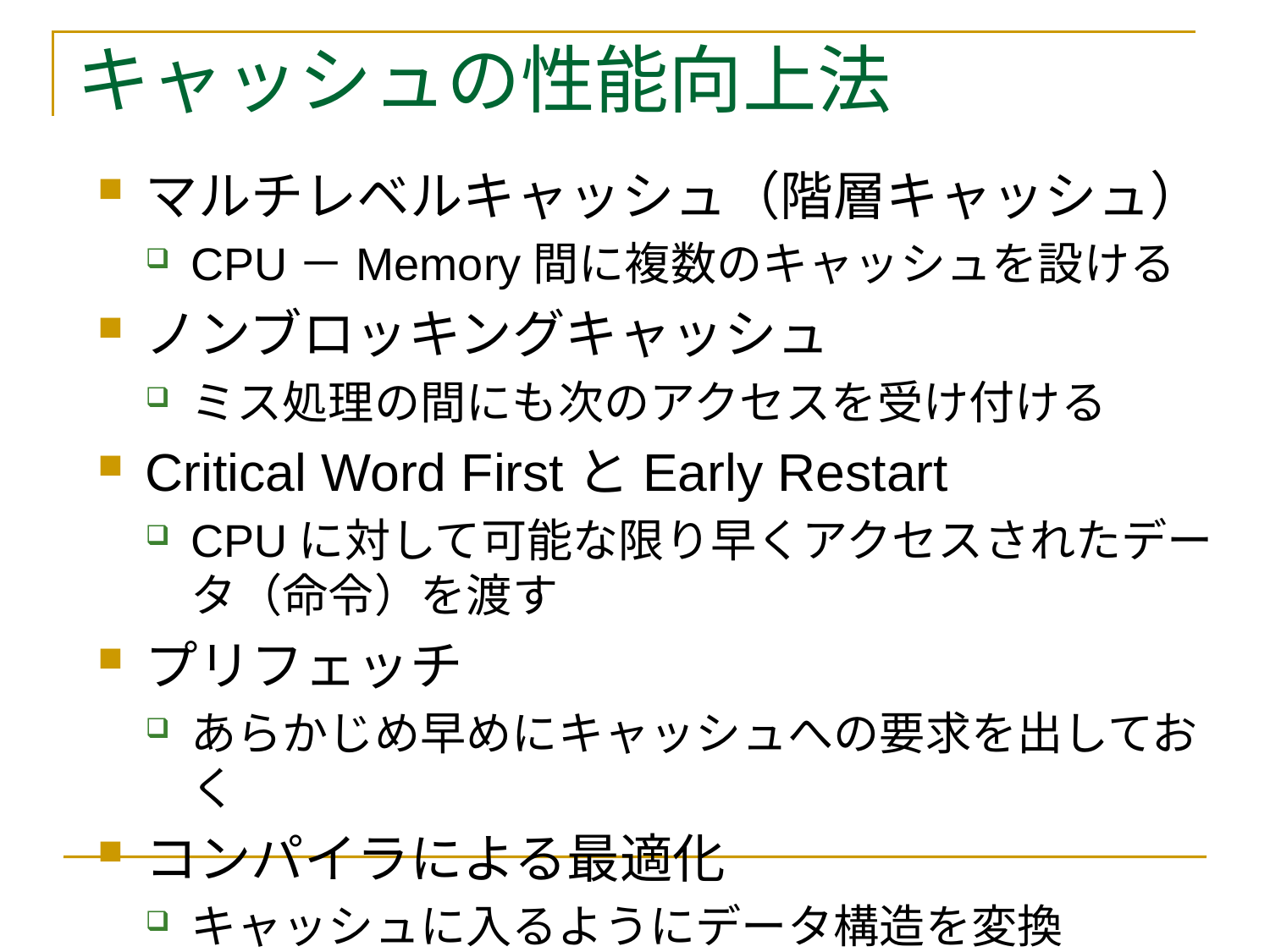

# キャッシュの性能向上法
マルチレベルキャッシュ（階層キャッシュ）
CPU－Memory間に複数のキャッシュを設ける
ノンブロッキングキャッシュ
ミス処理の間にも次のアクセスを受け付ける
Critical Word FirstとEarly Restart
CPUに対して可能な限り早くアクセスされたデータ（命令）を渡す
プリフェッチ
あらかじめ早めにキャッシュへの要求を出しておく
コンパイラによる最適化
キャッシュに入るようにデータ構造を変換